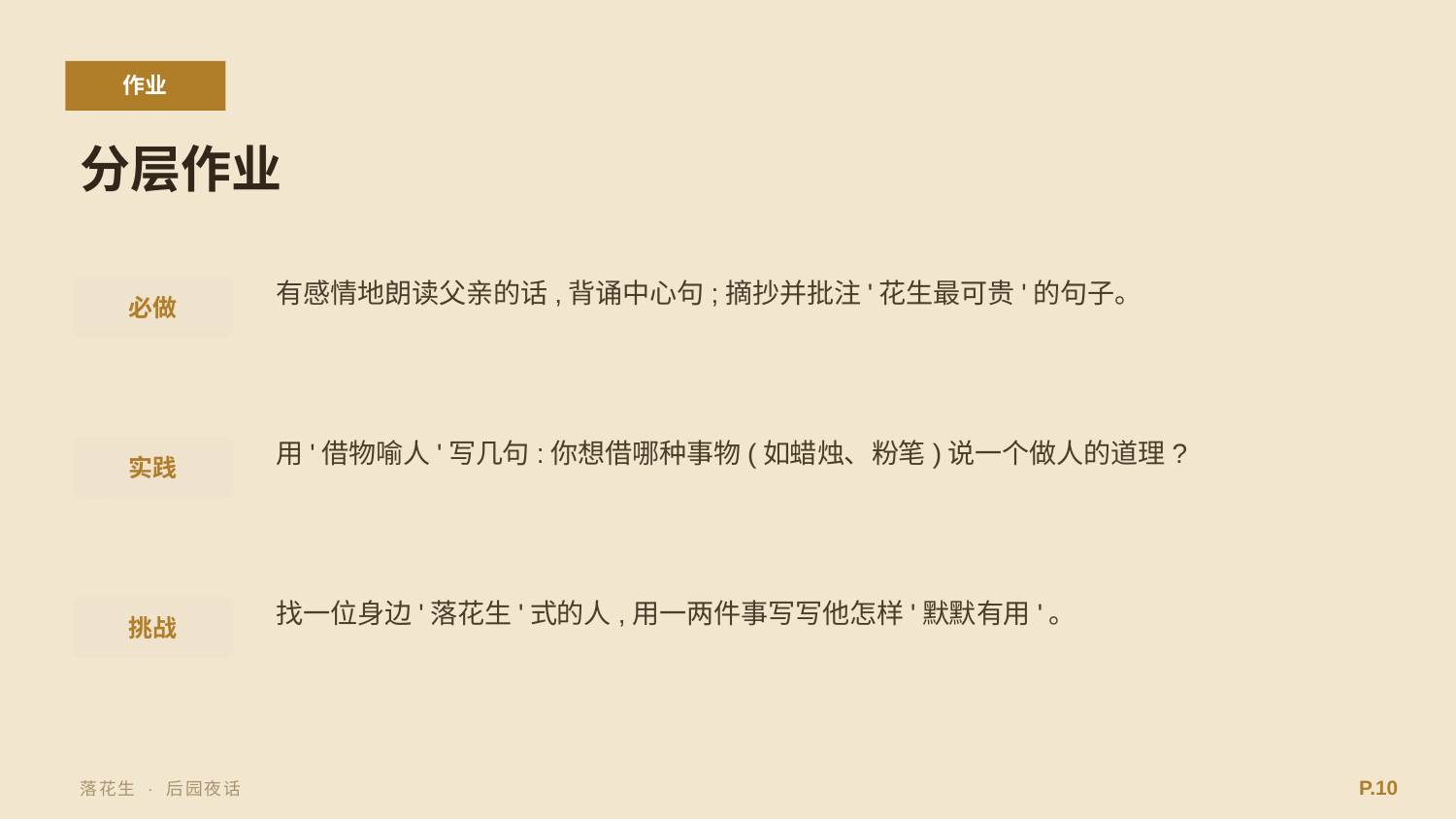

作业

分层作业
有感情地朗读父亲的话,背诵中心句;摘抄并批注'花生最可贵'的句子。
必做

用'借物喻人'写几句:你想借哪种事物(如蜡烛、粉笔)说一个做人的道理?
实践

找一位身边'落花生'式的人,用一两件事写写他怎样'默默有用'。
挑战

P.10
落花生 · 后园夜话